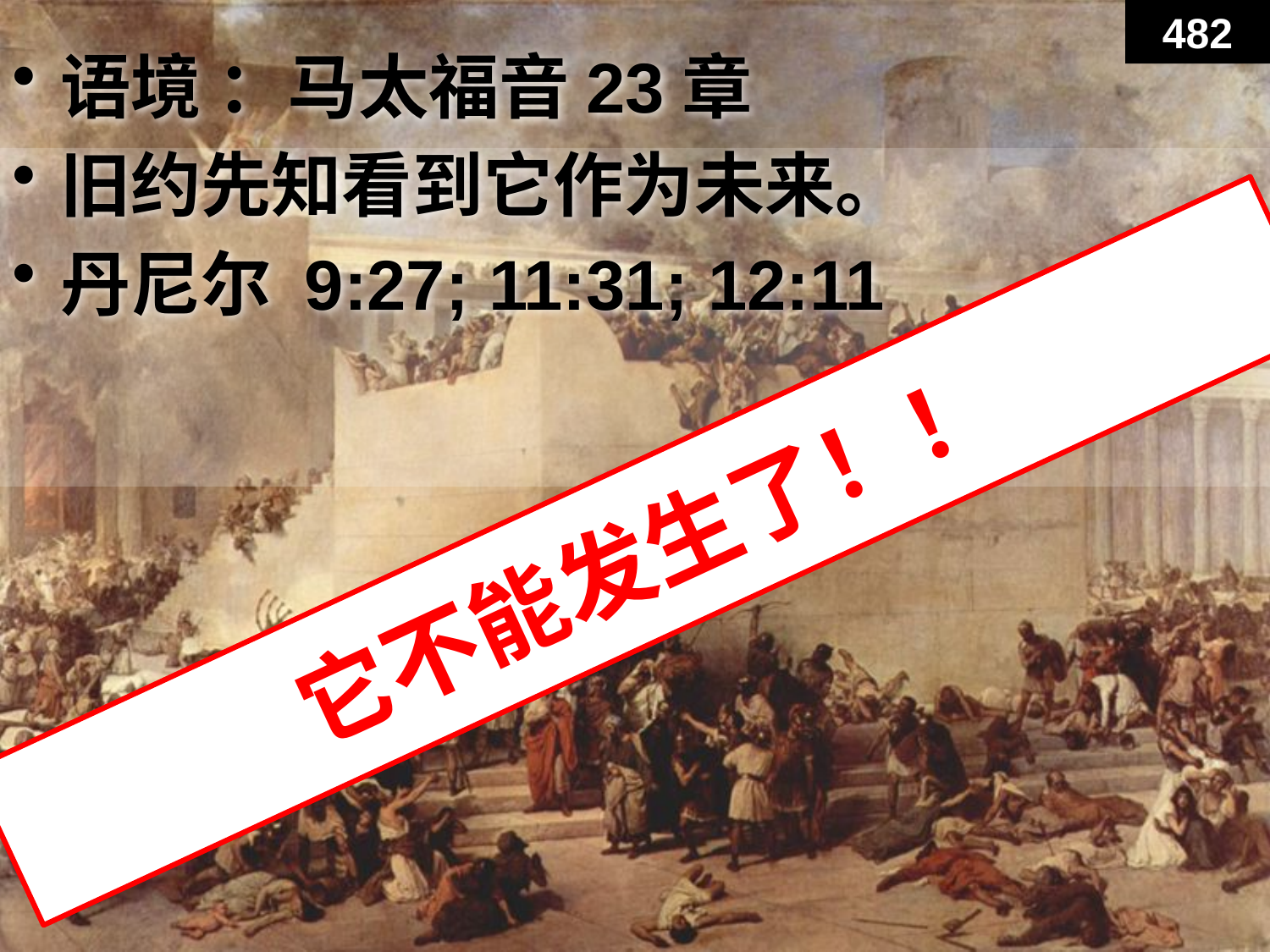

482
语境 ：马太福音23章
旧约先知看到它作为未来。
丹尼尔 9:27; 11:31; 12:11

# 它不能发生了！！